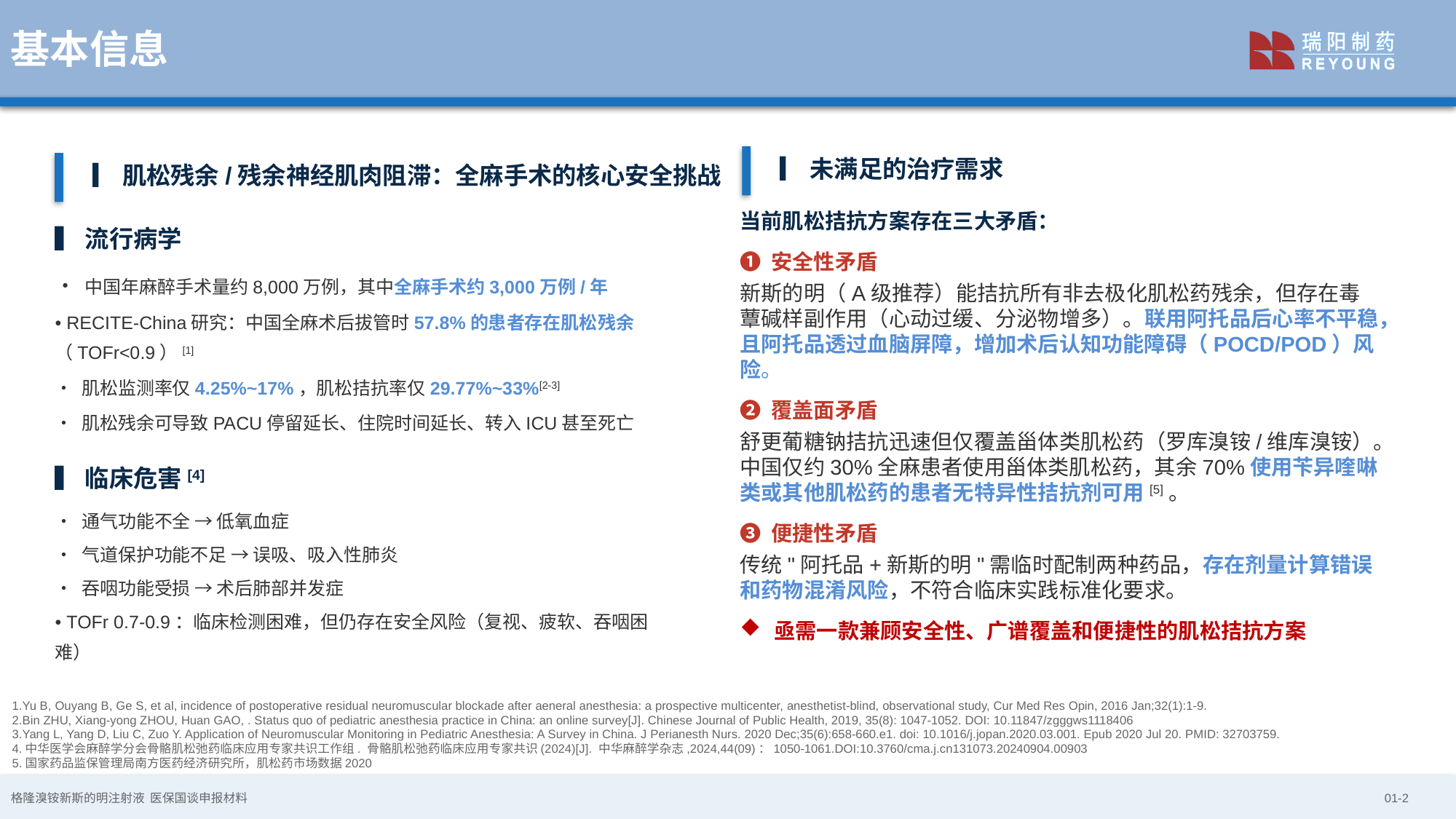

基本信息

▎未满足的治疗需求

▎肌松残余/残余神经肌肉阻滞：全麻手术的核心安全挑战
当前肌松拮抗方案存在三大矛盾：
❶ 安全性矛盾
新斯的明（A级推荐）能拮抗所有非去极化肌松药残余，但存在毒蕈碱样副作用（心动过缓、分泌物增多）。联用阿托品后心率不平稳，且阿托品透过血脑屏障，增加术后认知功能障碍（POCD/POD）风险。
❷ 覆盖面矛盾
舒更葡糖钠拮抗迅速但仅覆盖甾体类肌松药（罗库溴铵/维库溴铵）。中国仅约30%全麻患者使用甾体类肌松药，其余70%使用苄异喹啉类或其他肌松药的患者无特异性拮抗剂可用[5]。
❸ 便捷性矛盾
传统"阿托品+新斯的明"需临时配制两种药品，存在剂量计算错误和药物混淆风险，不符合临床实践标准化要求。
亟需一款兼顾安全性、广谱覆盖和便捷性的肌松拮抗方案
▍流行病学
• 中国年麻醉手术量约8,000万例，其中全麻手术约3,000万例/年
• RECITE-China研究：中国全麻术后拔管时57.8%的患者存在肌松残余（TOFr<0.9）[1]
• 肌松监测率仅4.25%~17%，肌松拮抗率仅29.77%~33%[2-3]
• 肌松残余可导致PACU停留延长、住院时间延长、转入ICU甚至死亡
▍临床危害[4]
• 通气功能不全 → 低氧血症
• 气道保护功能不足 → 误吸、吸入性肺炎
• 吞咽功能受损 → 术后肺部并发症
• TOFr 0.7-0.9：临床检测困难，但仍存在安全风险（复视、疲软、吞咽困难）
1.Yu B, Ouyang B, Ge S, et al, incidence of postoperative residual neuromuscular blockade after aeneral anesthesia: a prospective multicenter, anesthetist-blind, observational study, Cur Med Res Opin, 2016 Jan;32(1):1-9.
2.Bin ZHU, Xiang-yong ZHOU, Huan GAO, . Status quo of pediatric anesthesia practice in China: an online survey[J]. Chinese Journal of Public Health, 2019, 35(8): 1047-1052. DOI: 10.11847/zgggws1118406
3.Yang L, Yang D, Liu C, Zuo Y. Application of Neuromuscular Monitoring in Pediatric Anesthesia: A Survey in China. J Perianesth Nurs. 2020 Dec;35(6):658-660.e1. doi: 10.1016/j.jopan.2020.03.001. Epub 2020 Jul 20. PMID: 32703759.
4.中华医学会麻醉学分会骨骼肌松弛药临床应用专家共识工作组. 骨骼肌松弛药临床应用专家共识(2024)[J]. 中华麻醉学杂志,2024,44(09)：1050-1061.DOI:10.3760/cma.j.cn131073.20240904.00903
5.国家药品监保管理局南方医药经济研究所，肌松药市场数据2020

01-2
格隆溴铵新斯的明注射液  医保国谈申报材料